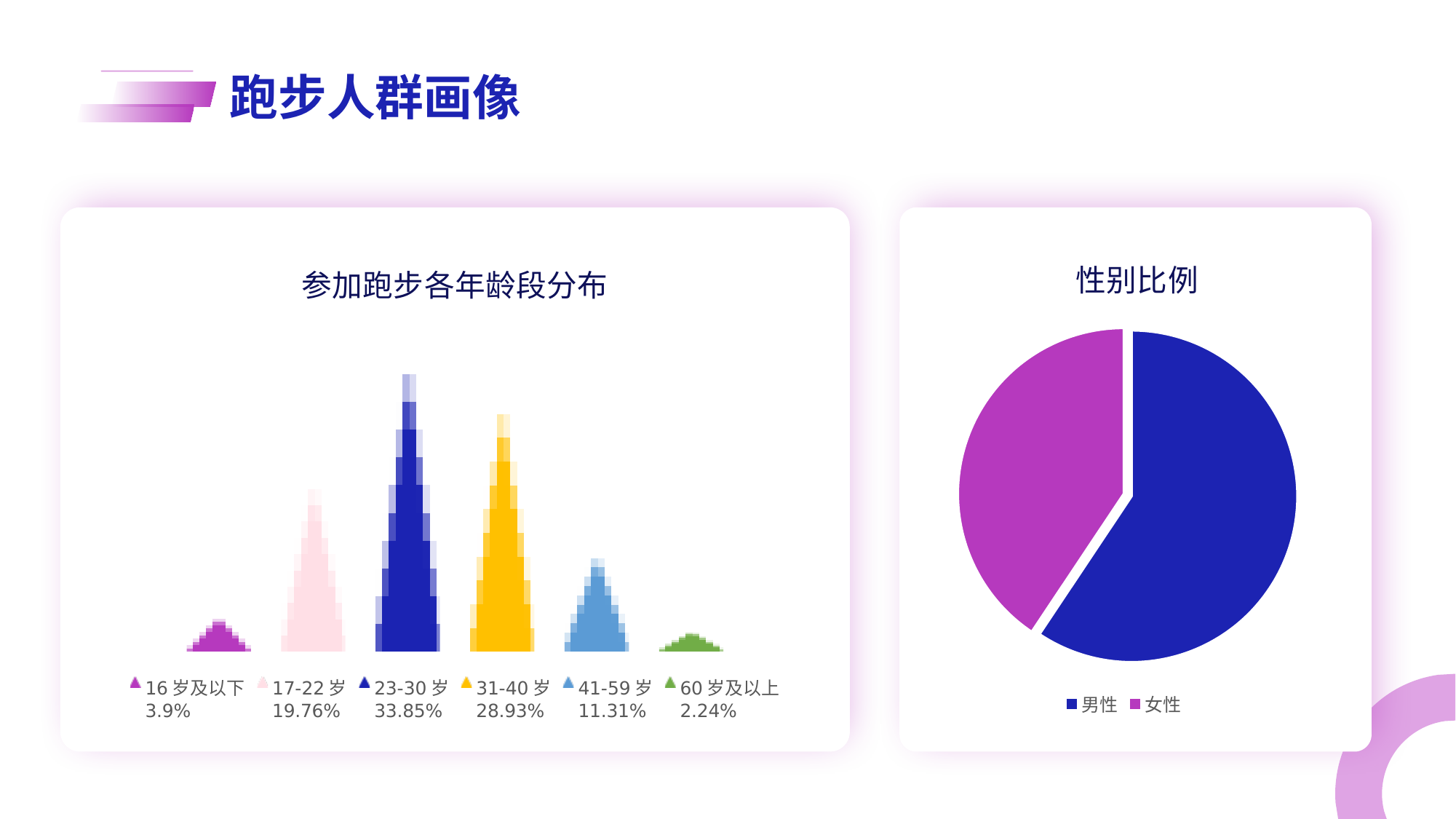

# 跑步人群画像

### Chart: 性别比例

| Category | 列2 |
|---|---|
| 男性 | 0.5937 |
| 女性 | 0.4063 |

### Chart: 参加跑步各年龄段分布

| Category | 16岁及以下
3.9% | 17-22岁
19.76% | 23-30岁
33.85% | 31-40岁
28.93% | 41-59岁
11.31% | 60岁及以上
2.24% |
|---|---|---|---|---|---|---|
| 类别 1 | 0.039 | 0.1976 | 0.3385 | 0.2893 | 0.1131 | 0.0224 |